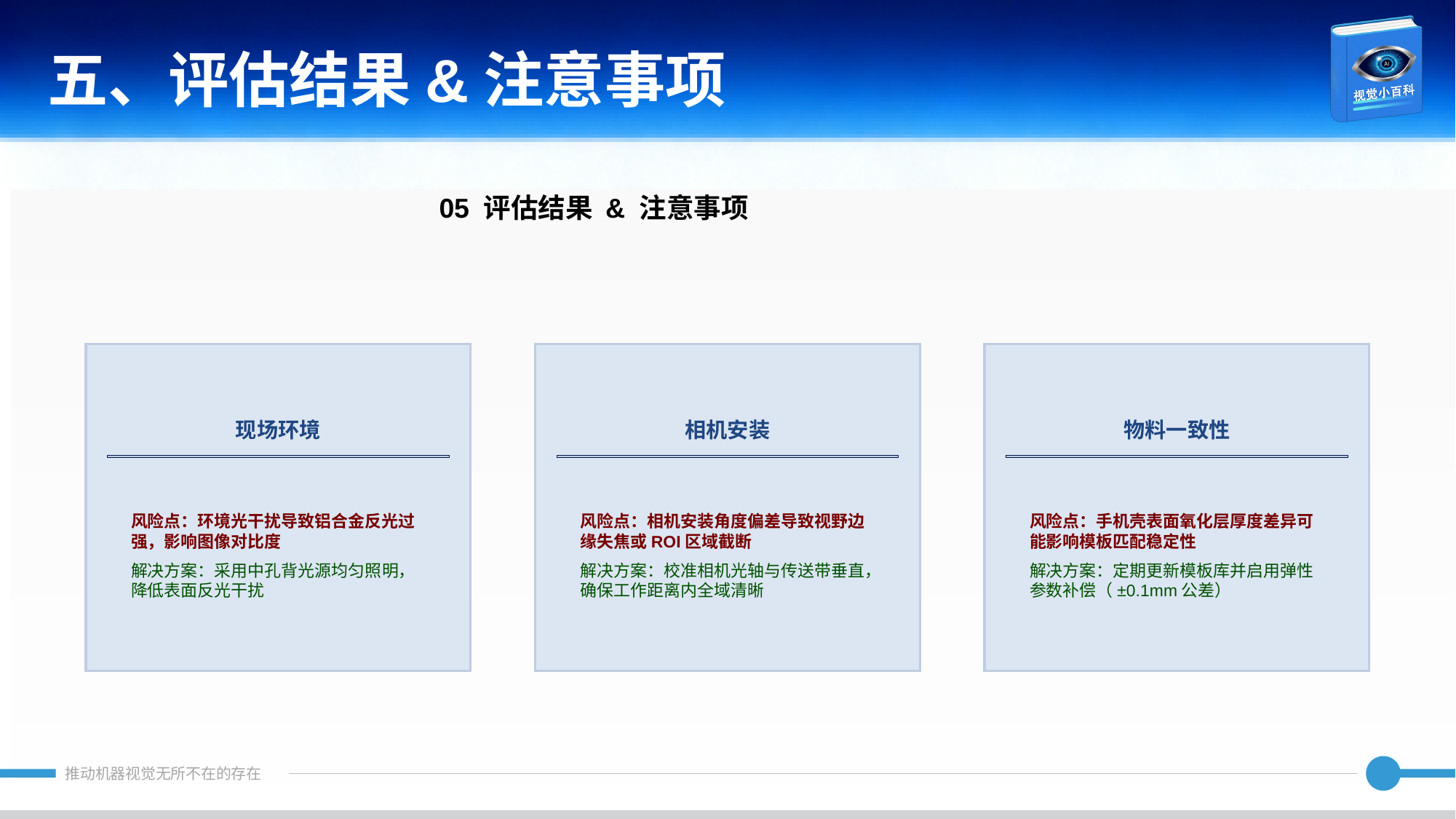

五、评估结果&注意事项

05 评估结果 & 注意事项

现场环境

相机安装

物料一致性

风险点：环境光干扰导致铝合金反光过强，影响图像对比度
解决方案：采用中孔背光源均匀照明，降低表面反光干扰

风险点：相机安装角度偏差导致视野边缘失焦或ROI区域截断
解决方案：校准相机光轴与传送带垂直，确保工作距离内全域清晰

风险点：手机壳表面氧化层厚度差异可能影响模板匹配稳定性
解决方案：定期更新模板库并启用弹性参数补偿（±0.1mm公差）
11